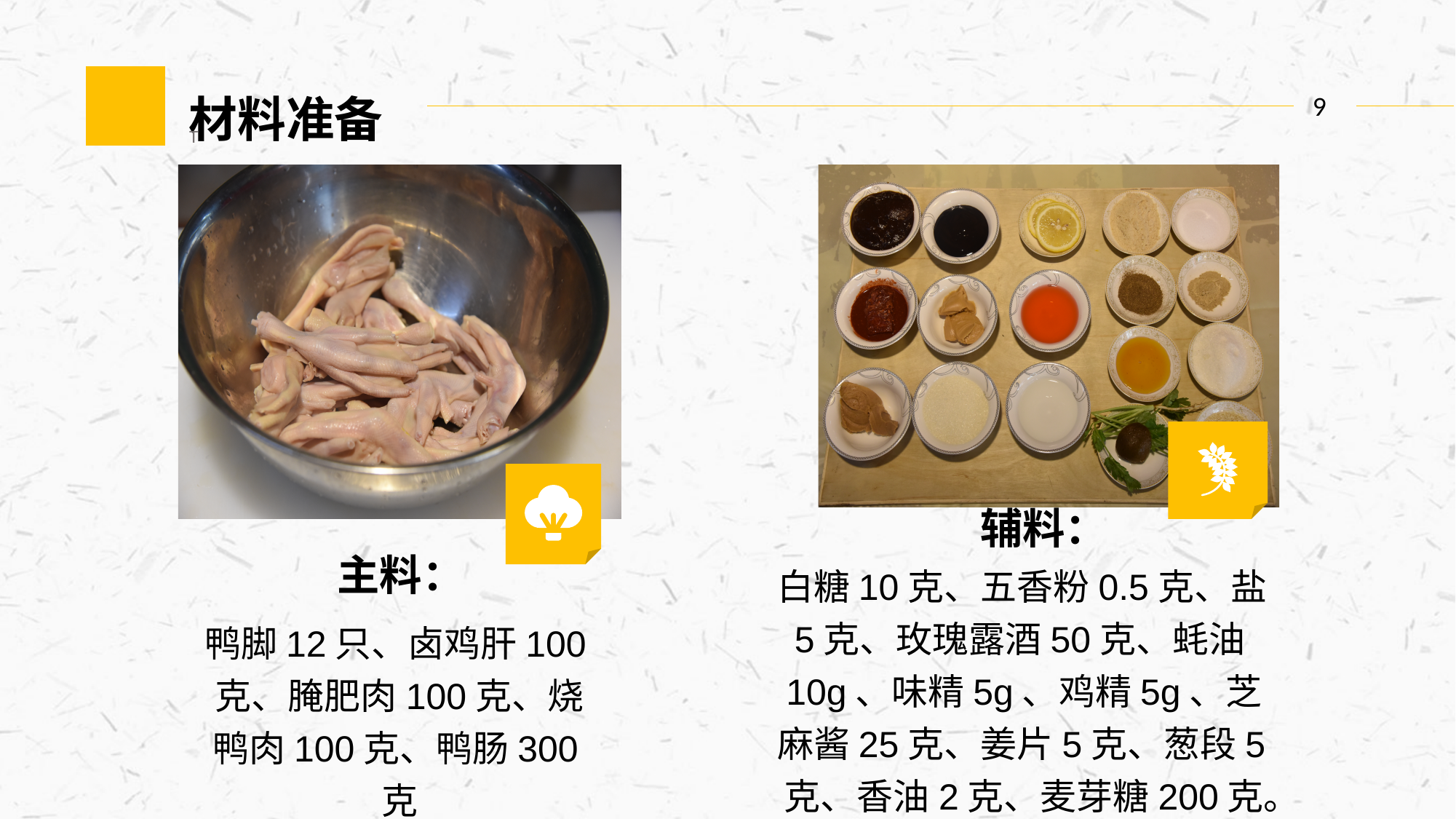

材料准备
T
9

辅料：
白糖10克、五香粉0.5克、盐5克、玫瑰露酒50克、蚝油10g、味精5g、鸡精5g、芝麻酱25克、姜片5克、葱段5克、香油2克、麦芽糖200克。
主料：
鸭脚12只、卤鸡肝100克、腌肥肉100克、烧鸭肉100克、鸭肠300克